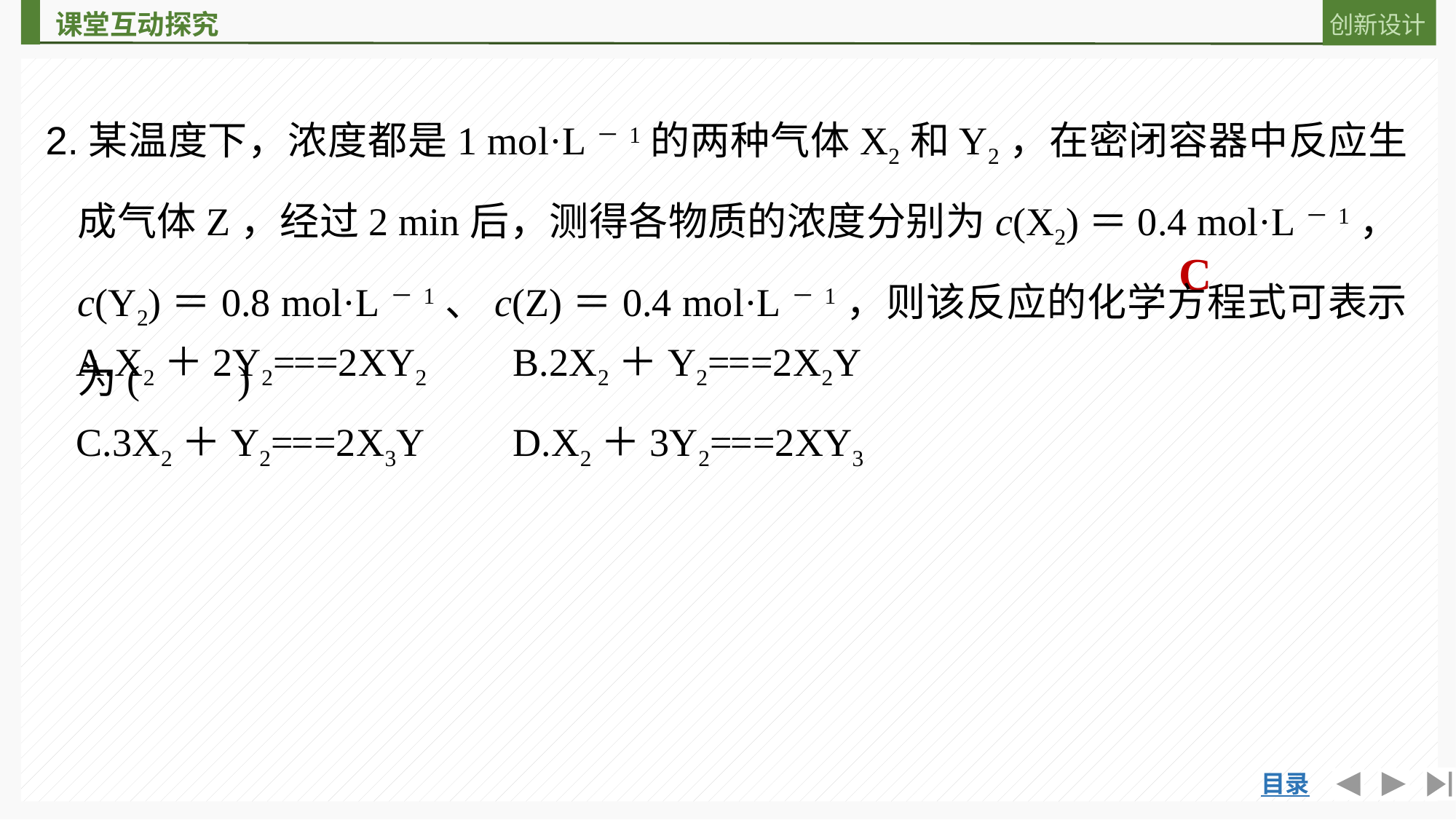

2.某温度下，浓度都是1 mol·L－1的两种气体X2和Y2，在密闭容器中反应生成气体Z，经过2 min后，测得各物质的浓度分别为c(X2)＝0.4 mol·L－1，c(Y2)＝0.8 mol·L－1、c(Z)＝0.4 mol·L－1，则该反应的化学方程式可表示为(　　)
C
A.X2＋2Y2===2XY2 	B.2X2＋Y2===2X2Y
C.3X2＋Y2===2X3Y 	D.X2＋3Y2===2XY3